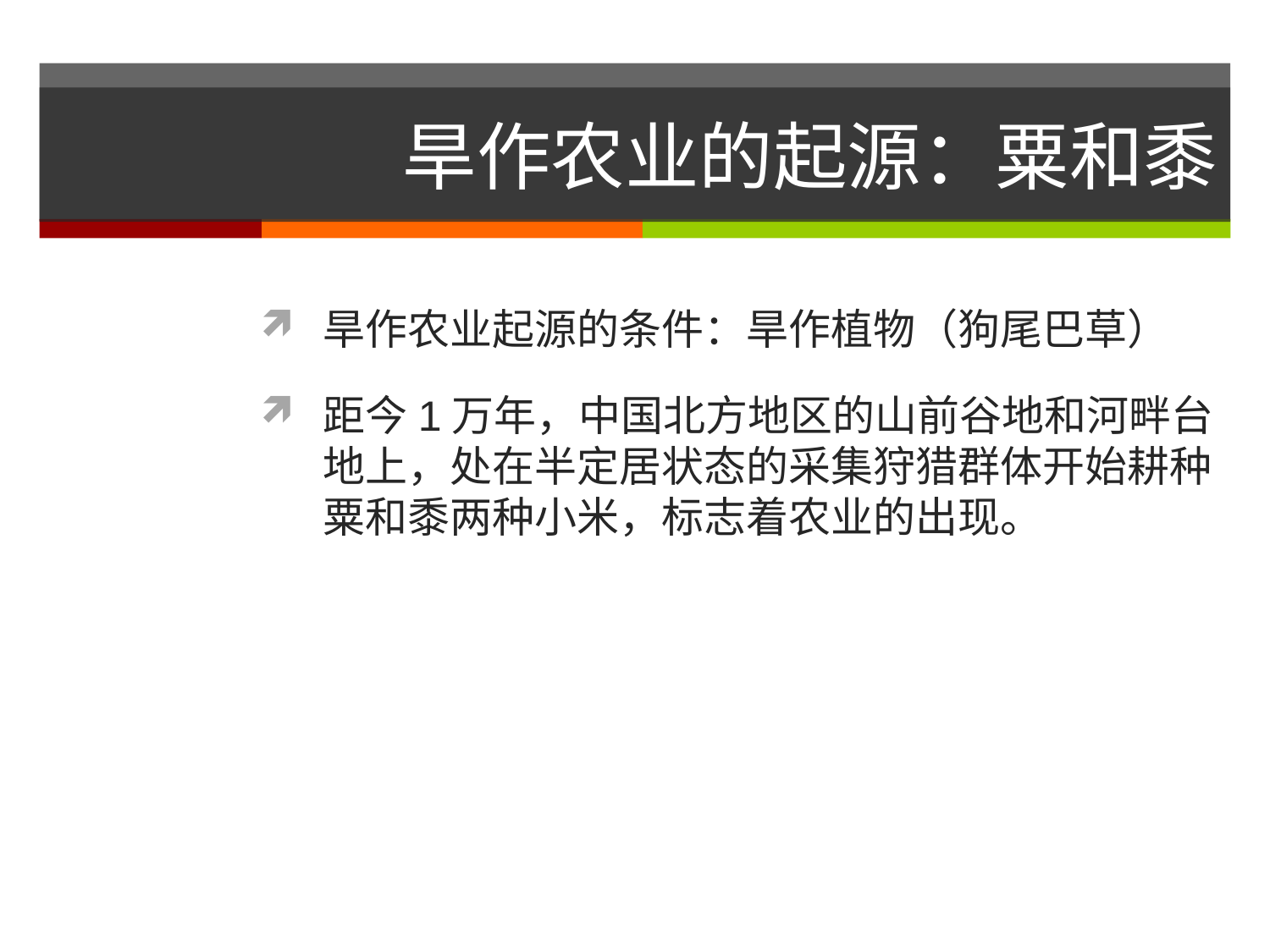

# 旱作农业的起源：粟和黍
旱作农业起源的条件：旱作植物（狗尾巴草）
距今1万年，中国北方地区的山前谷地和河畔台地上，处在半定居状态的采集狩猎群体开始耕种粟和黍两种小米，标志着农业的出现。